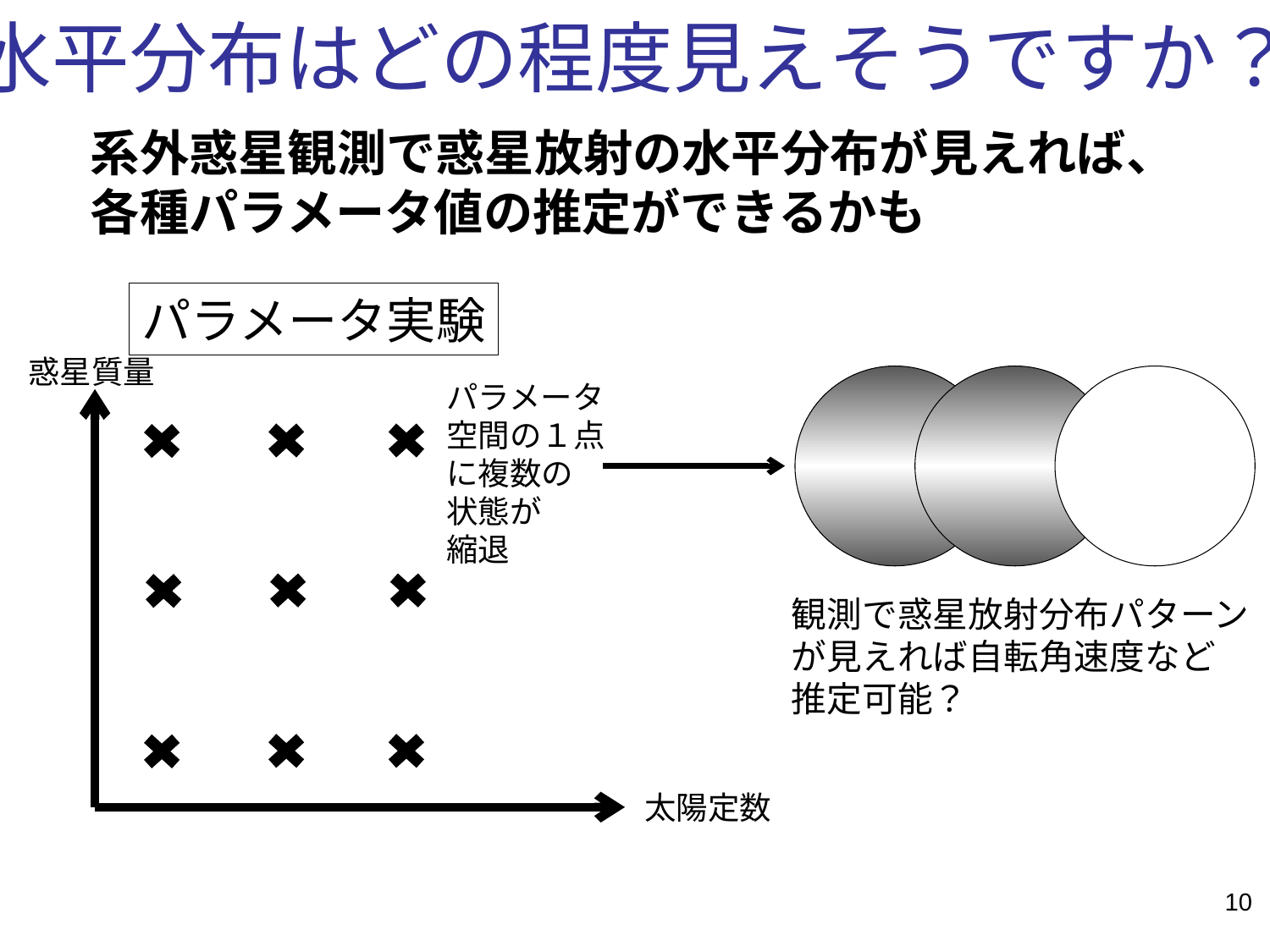

# 水平分布はどの程度見えそうですか？
系外惑星観測で惑星放射の水平分布が見えれば、
各種パラメータ値の推定ができるかも
パラメータ実験
惑星質量

パラメータ
空間の１点
に複数の
状態が
縮退

観測で惑星放射分布パターン
が見えれば自転角速度など
推定可能？

太陽定数
10